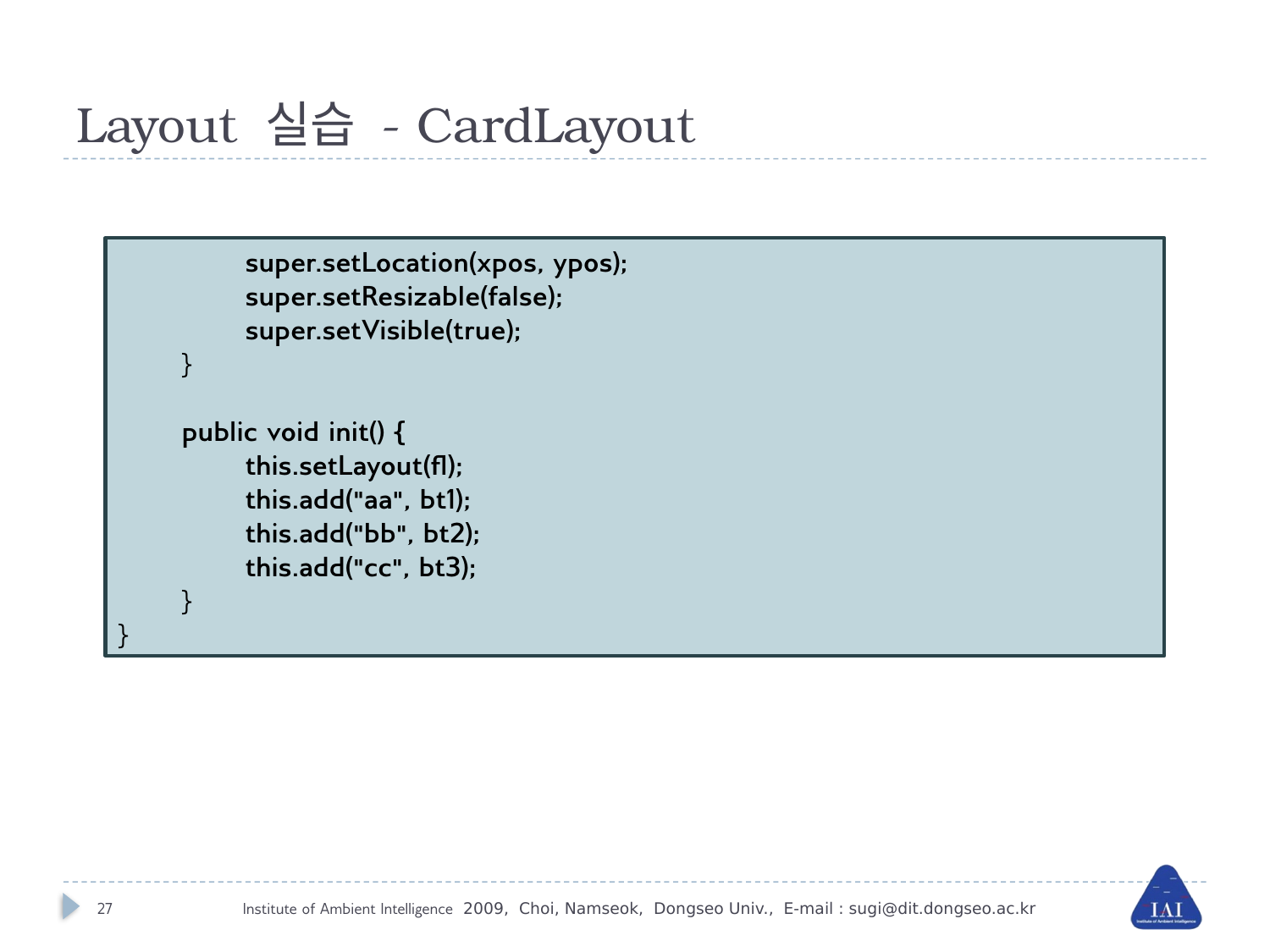

# Layout 실습 - CardLayout

super.setLocation(xpos, ypos);
super.setResizable(false);
super.setVisible(true);
}

public void init() {
this.setLayout(fl);
this.add("aa", bt1);
this.add("bb", bt2);
this.add("cc", bt3);
}
}